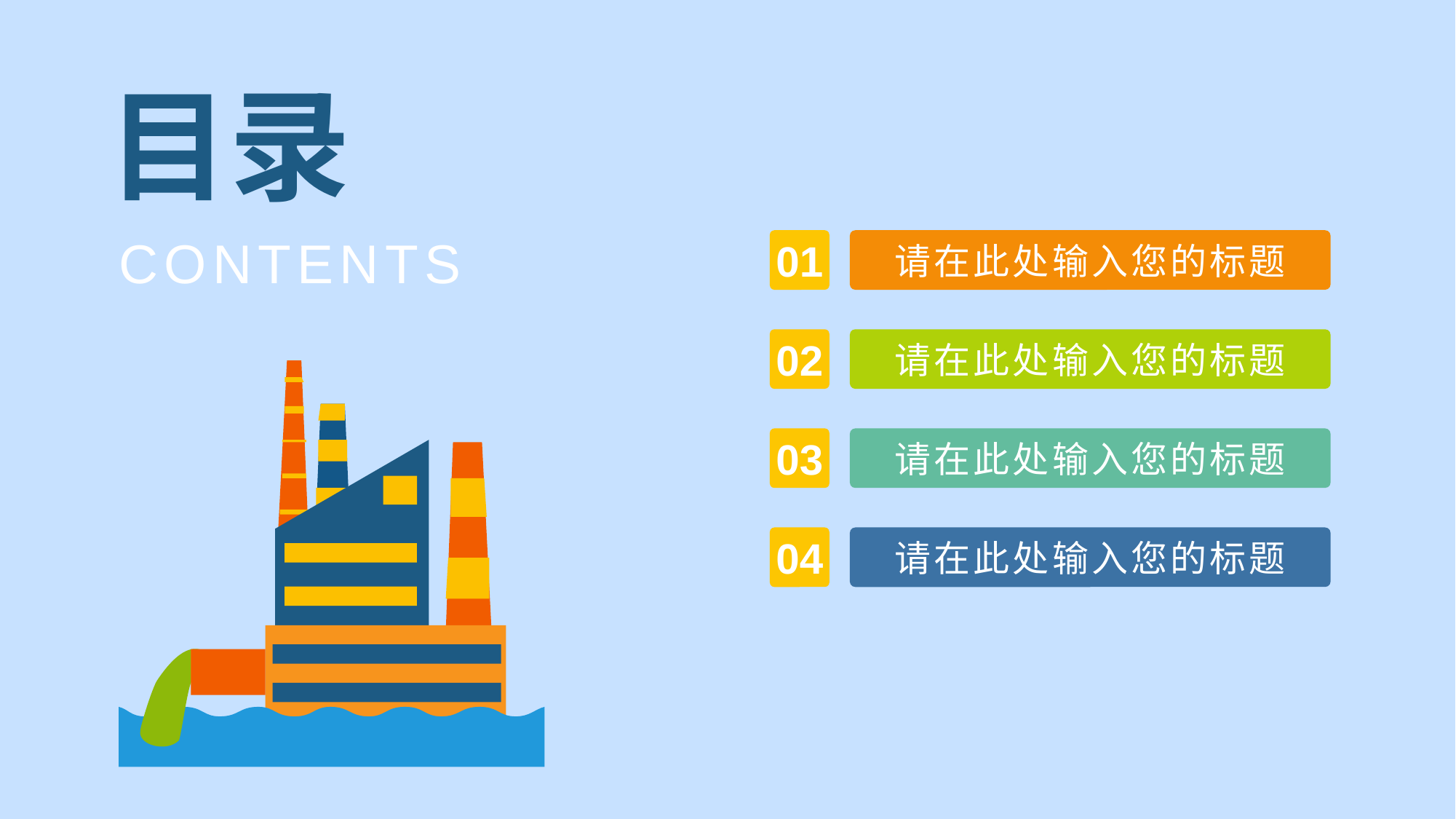

目录
CONTENTS
01
请在此处输入您的标题
02
请在此处输入您的标题

03
请在此处输入您的标题

04
请在此处输入您的标题